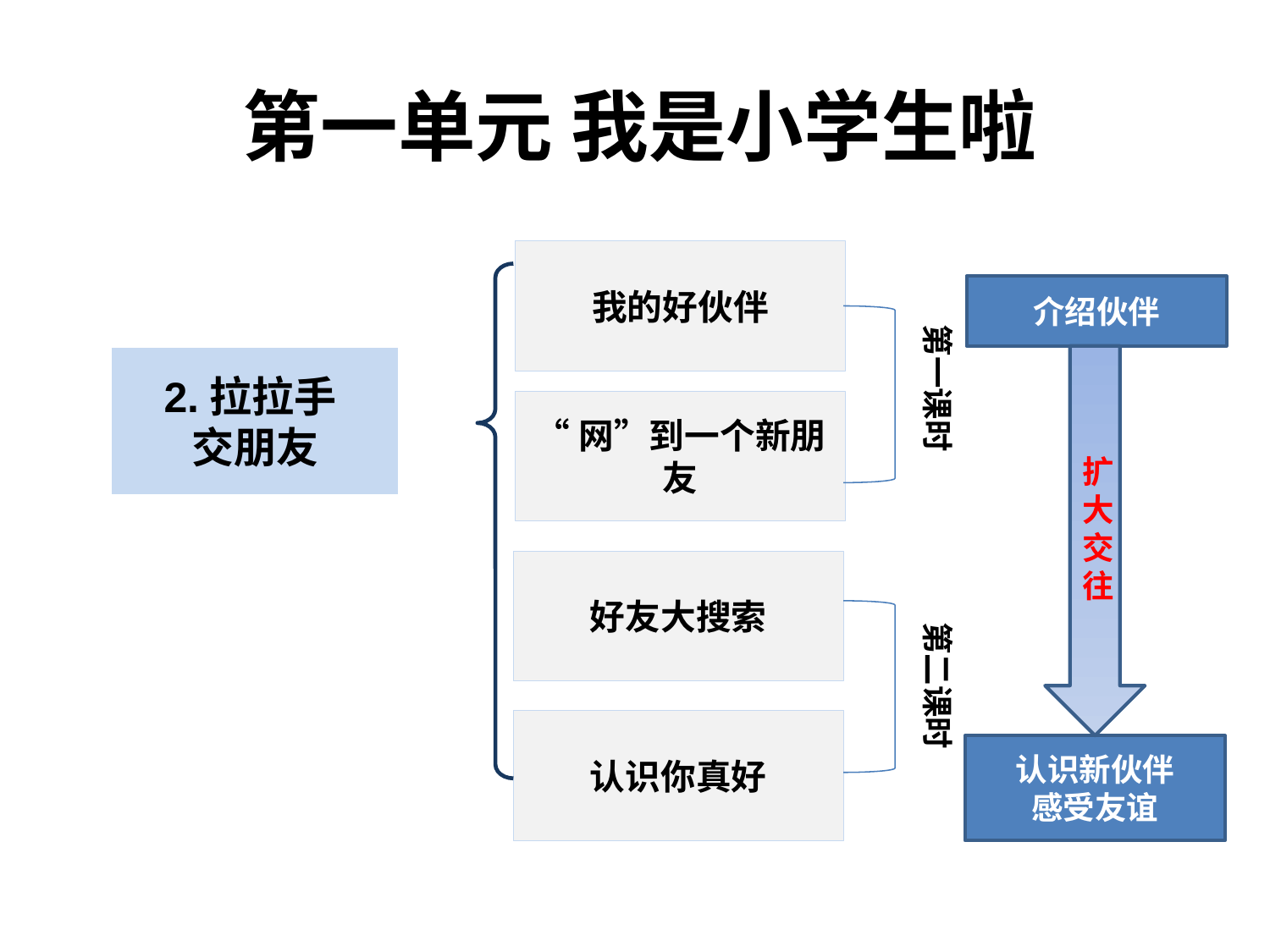

第一单元 我是小学生啦
我的好伙伴

介绍伙伴

第一课时
2.拉拉手
交朋友
扩大交往
“网”到一个新朋友
好友大搜索

第二课时
认识你真好
认识新伙伴
感受友谊